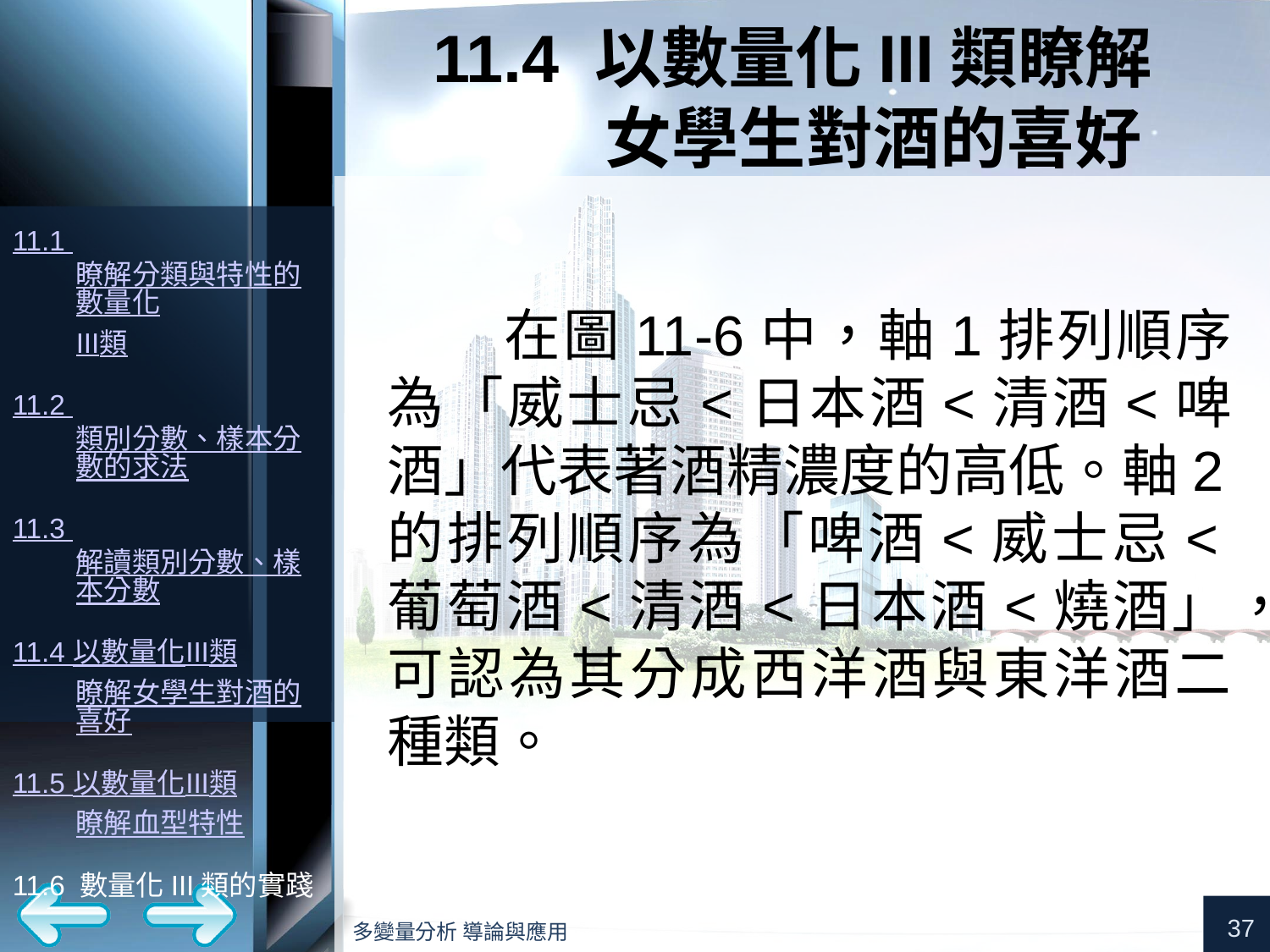

# 11.4 以數量化III類瞭解 女學生對酒的喜好
在圖11-6中，軸1排列順序為「威士忌<日本酒<清酒<啤酒」代表著酒精濃度的高低。軸2的排列順序為「啤酒<威士忌<葡萄酒<清酒<日本酒<燒酒」，可認為其分成西洋酒與東洋酒二種類。
37
多變量分析 導論與應用